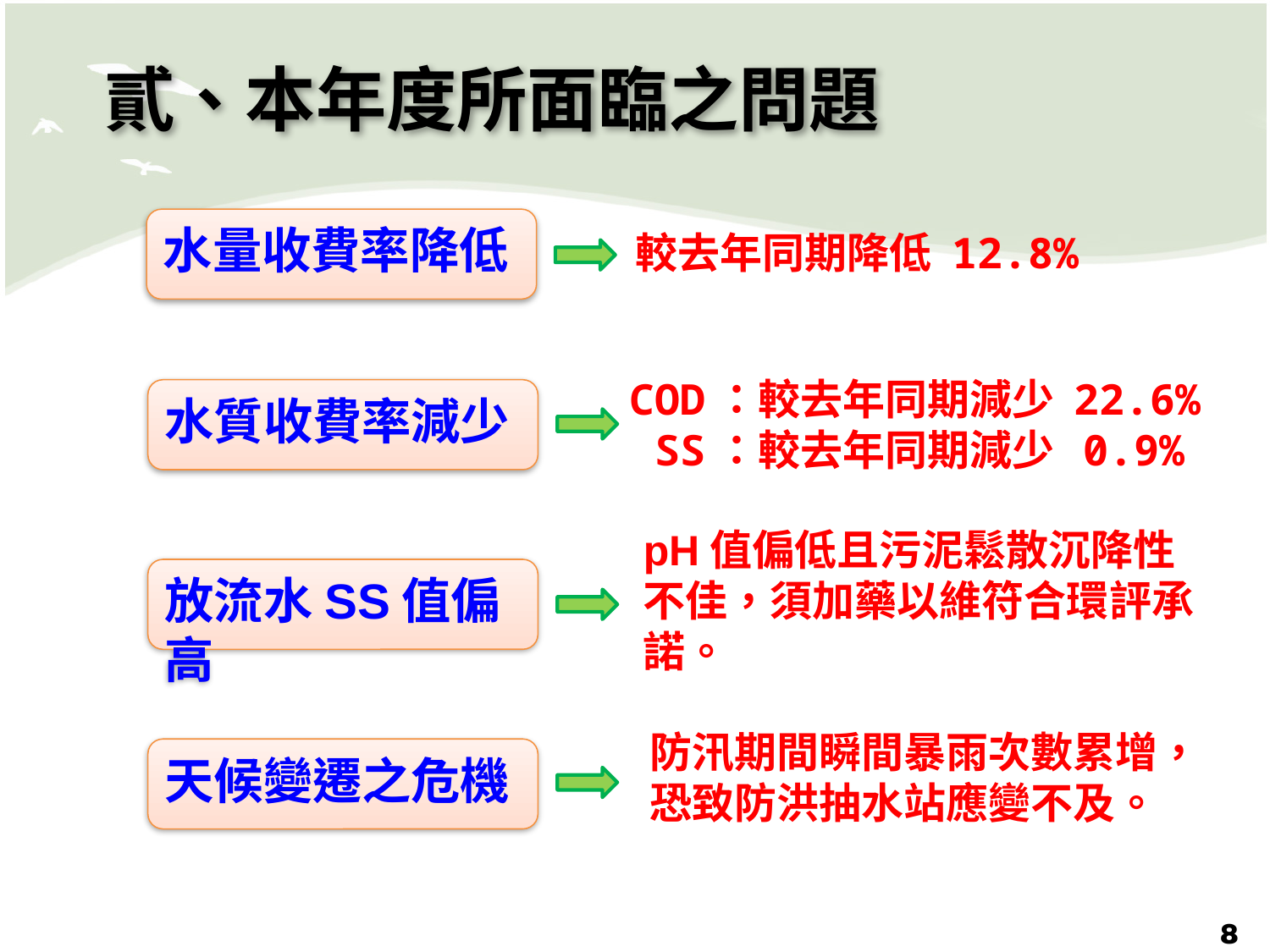

# 貳、本年度所面臨之問題
水量收費率降低
較去年同期降低 12.8%

COD：較去年同期減少 22.6%
 SS：較去年同期減少  0.9%
水質收費率減少

pH值偏低且污泥鬆散沉降性不佳，須加藥以維符合環評承諾。
放流水SS值偏高

防汛期間瞬間暴雨次數累增，恐致防洪抽水站應變不及。
天候變遷之危機

8